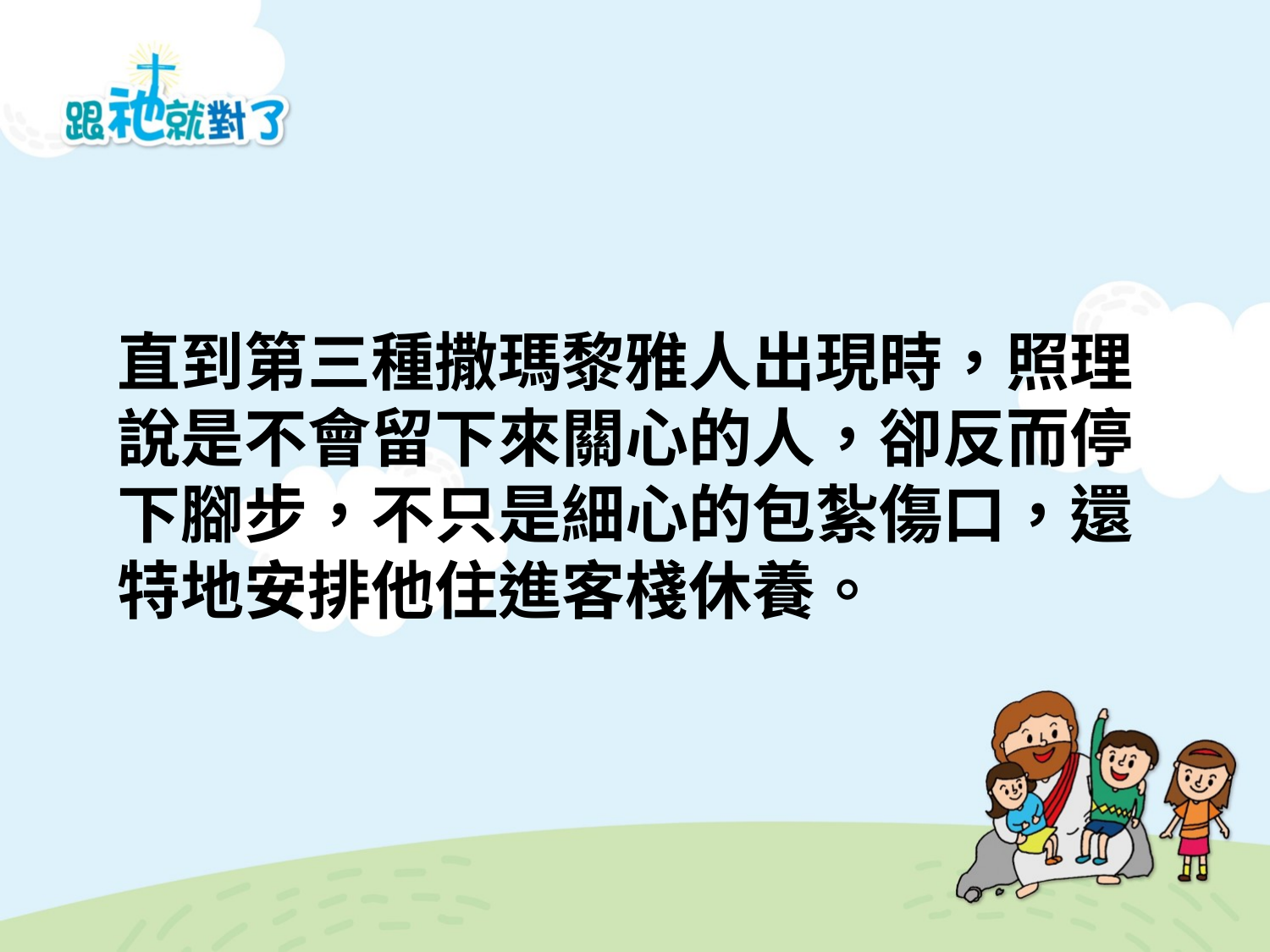

直到第三種撒瑪黎雅人出現時，照理說是不會留下來關心的人，卻反而停下腳步，不只是細心的包紮傷口，還特地安排他住進客棧休養。